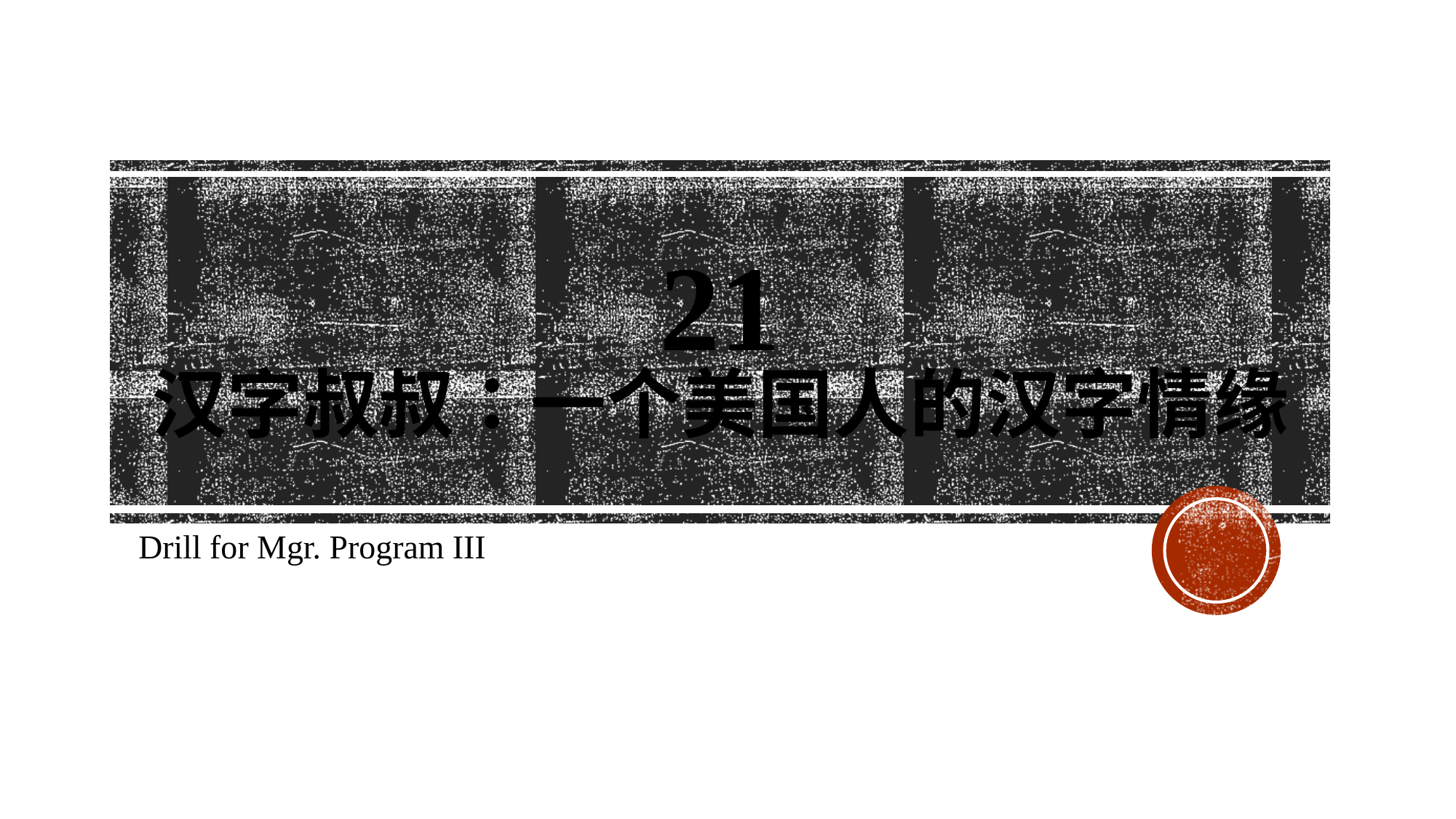

# 21 汉字叔叔：一个美国人的汉字情缘
Drill for Mgr. Program III